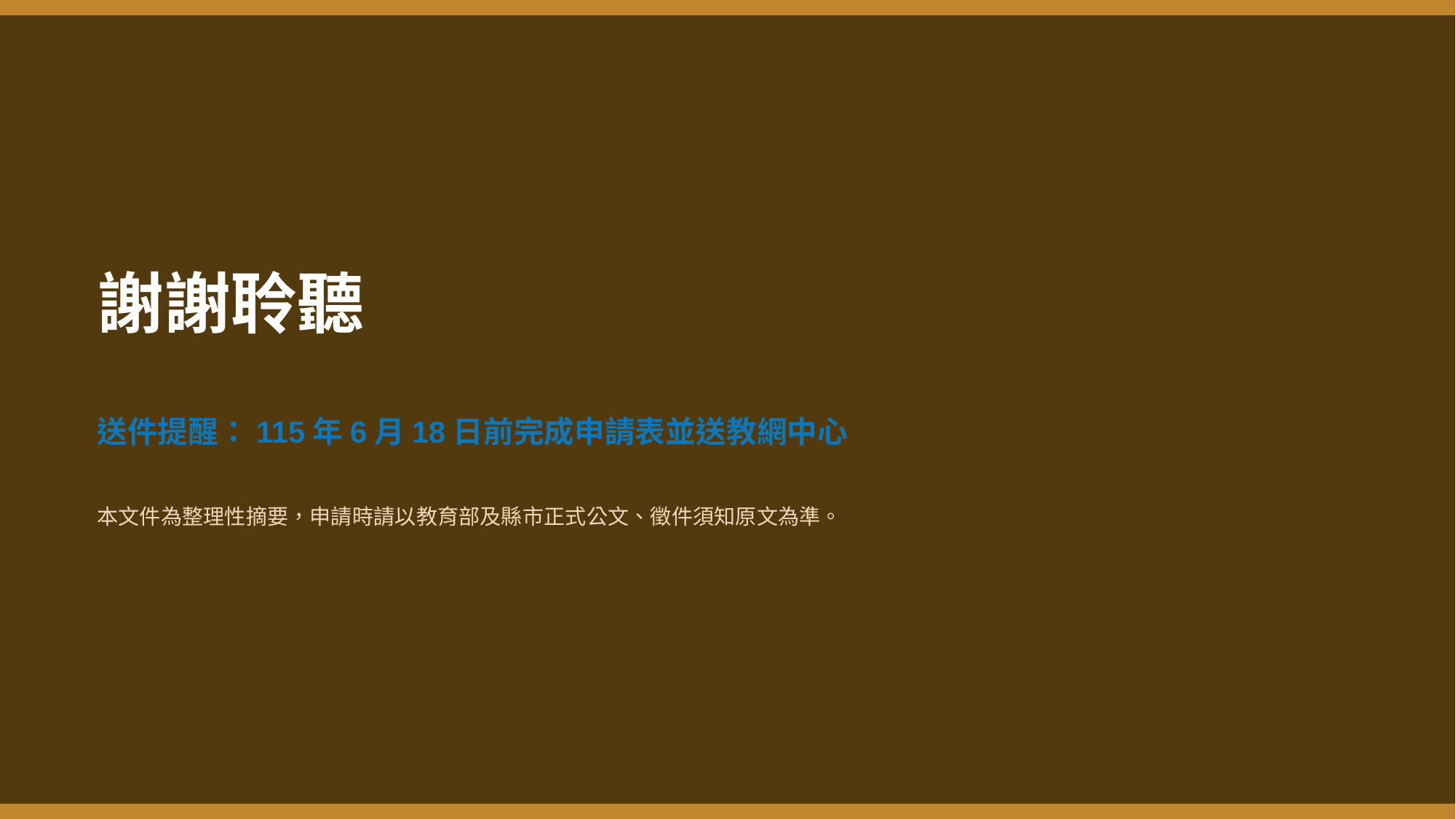

謝謝聆聽
送件提醒：115年6月18日前完成申請表並送教網中心
本文件為整理性摘要，申請時請以教育部及縣市正式公文、徵件須知原文為準。